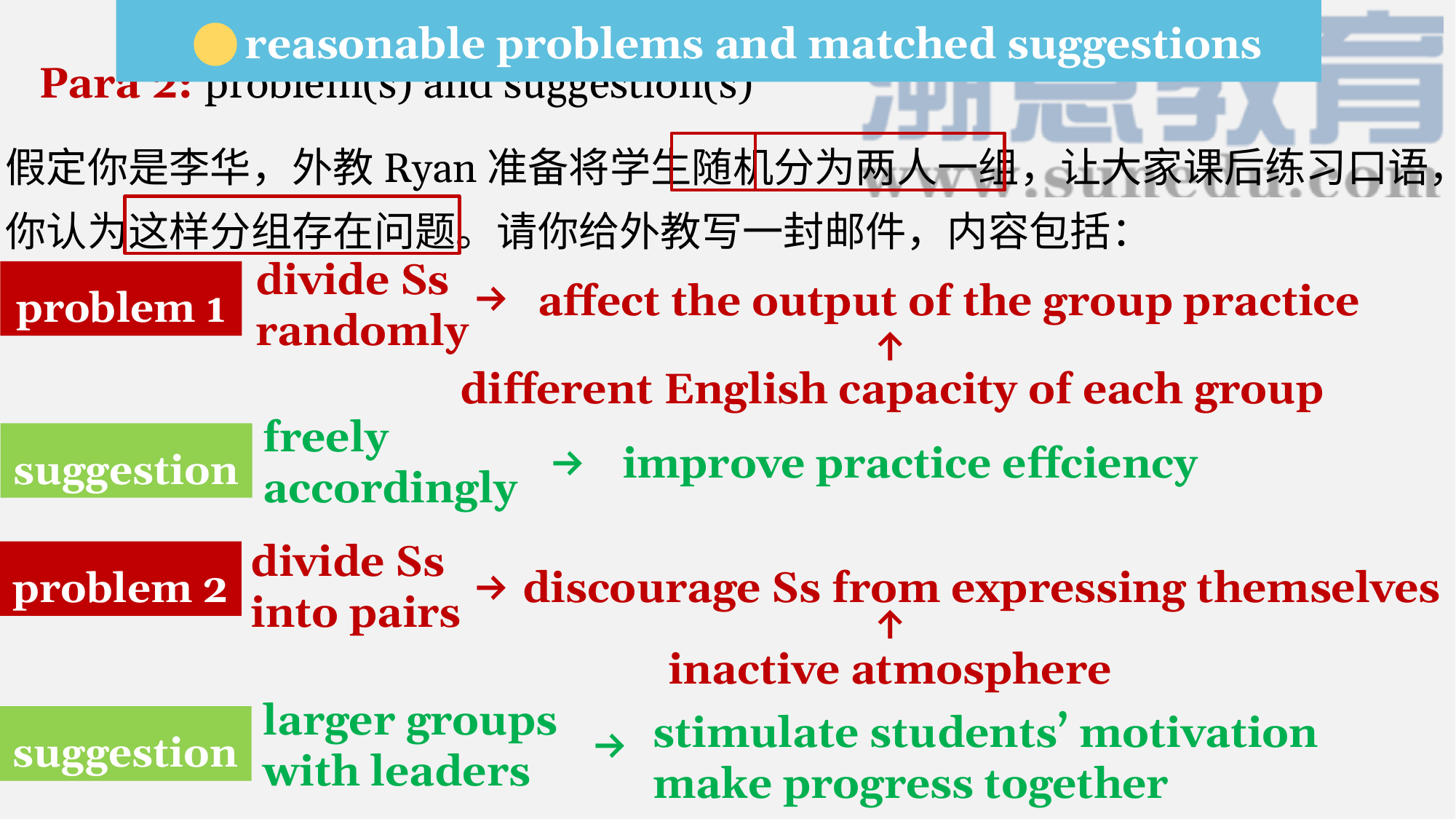

reasonable problems and matched suggestions

Para 2: problem(s) and suggestion(s)
假定你是李华，外教Ryan准备将学生随机分为两人一组，让大家课后练习口语，你认为这样分组存在问题。请你给外教写一封邮件，内容包括：

divide Ss randomly
problem 1
→
affect the output of the group practice
↑
different English capacity of each group
freely
accordingly
suggestion
improve practice effciency
→
divide Ss into pairs
problem 2
discourage Ss from expressing themselves
→
↑
inactive atmosphere
larger groups with leaders
stimulate students’ motivation
make progress together
suggestion
→